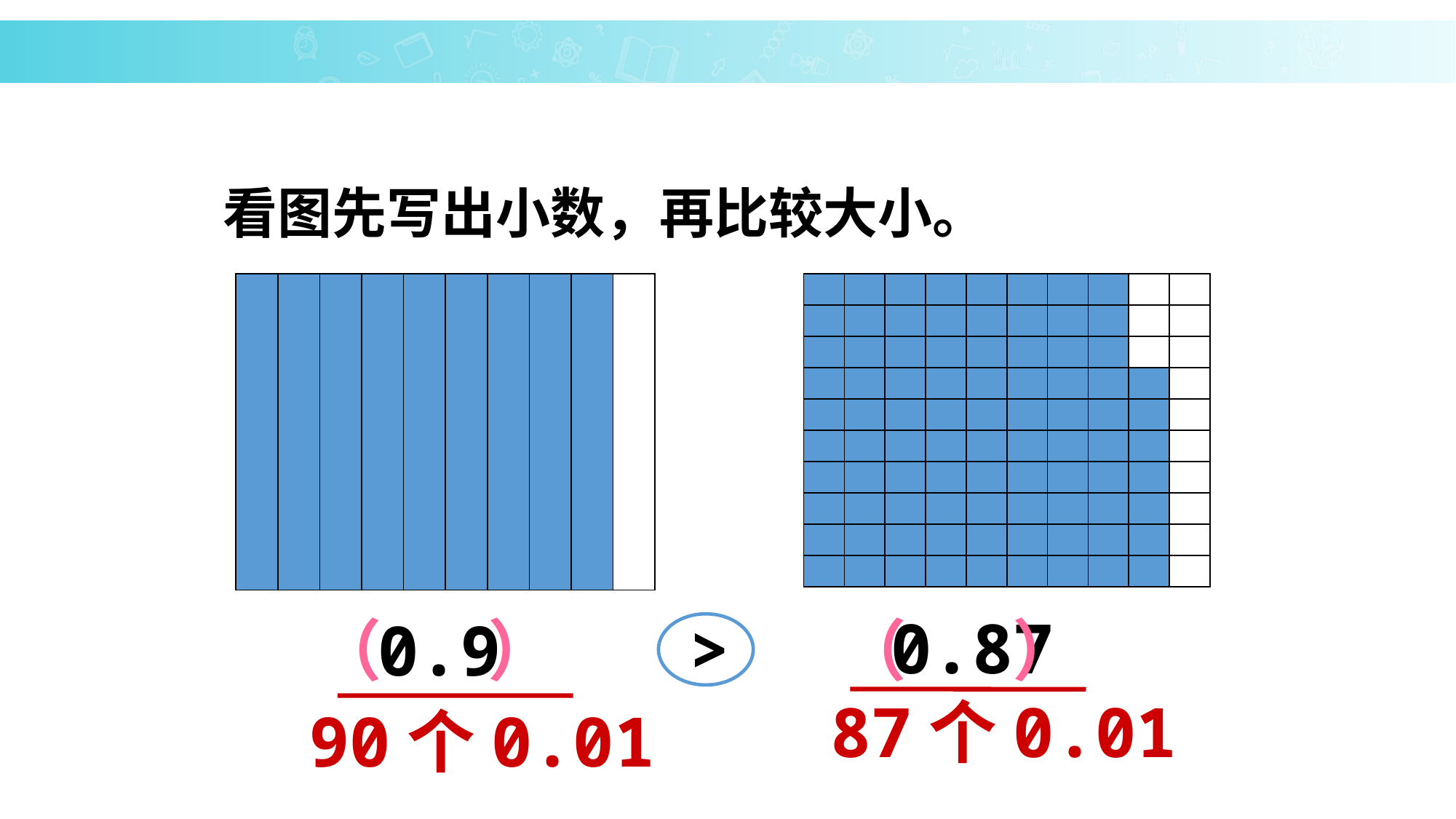

看图先写出小数，再比较大小。

0.87
>
0.9
（       ）
（       ）

87个0.01

90个0.01